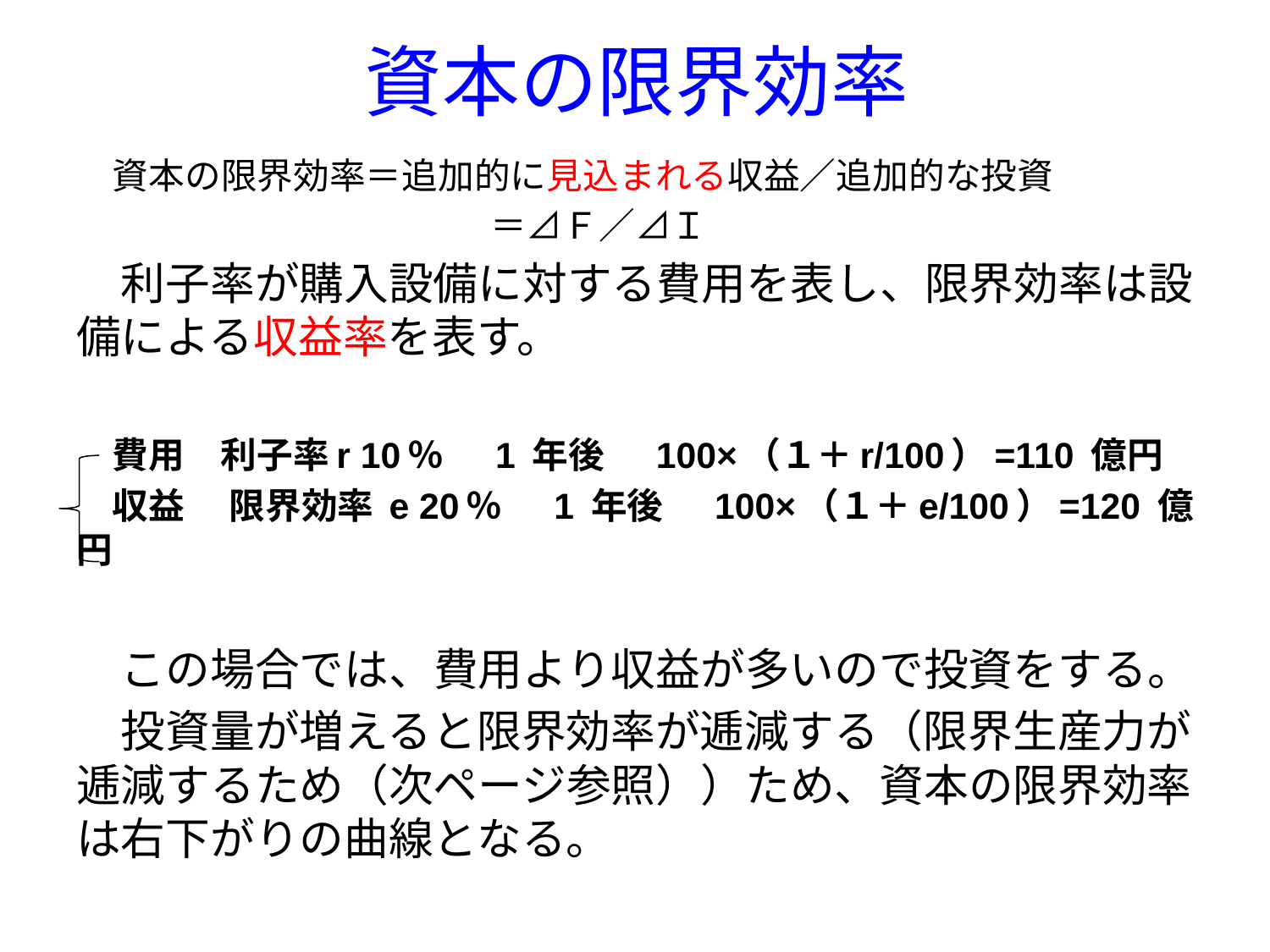

# 資本の限界効率
　資本の限界効率＝追加的に見込まれる収益／追加的な投資
　　　　　　　　　　　  ＝⊿Ｆ／⊿Ｉ
　利子率が購入設備に対する費用を表し、限界効率は設備による収益率を表す。

　費用　利子率r 10％ 　1 年後 　100×（１＋r/100）=110 億円
　収益　 限界効率 e 20％ 　1 年後 　100×（１＋e/100）=120 億円

　この場合では、費用より収益が多いので投資をする。
　投資量が増えると限界効率が逓減する（限界生産力が逓減するため（次ページ参照））ため、資本の限界効率は右下がりの曲線となる。